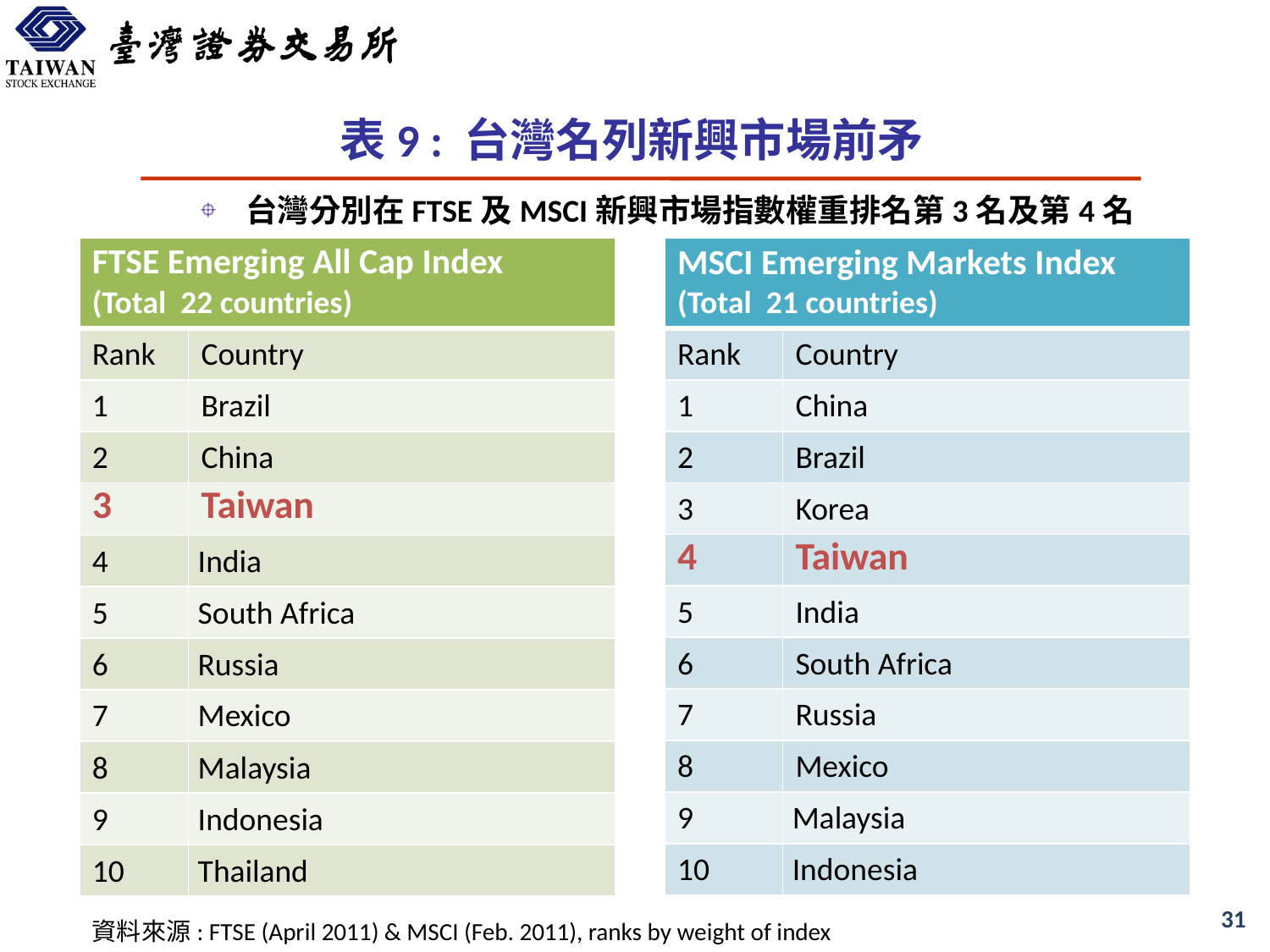

# 表9 : 台灣名列新興市場前矛
 台灣分別在FTSE及MSCI新興市場指數權重排名第3名及第4名
| FTSE Emerging All Cap Index (Total 22 countries) |  |
| --- | --- |
| Rank | Country |
| 1 | Brazil |
| 2 | China |
| 3 | Taiwan |
| 4 | India |
| 5 | South Africa |
| 6 | Russia |
| 7 | Mexico |
| 8 | Malaysia |
| 9 | Indonesia |
| 10 | Thailand |
| MSCI Emerging Markets Index (Total 21 countries) |  |
| --- | --- |
| Rank | Country |
| 1 | China |
| 2 | Brazil |
| 3 | Korea |
| 4 | Taiwan |
| 5 | India |
| 6 | South Africa |
| 7 | Russia |
| 8 | Mexico |
| 9 | Malaysia |
| 10 | Indonesia |
31
資料來源: FTSE (April 2011) & MSCI (Feb. 2011), ranks by weight of index